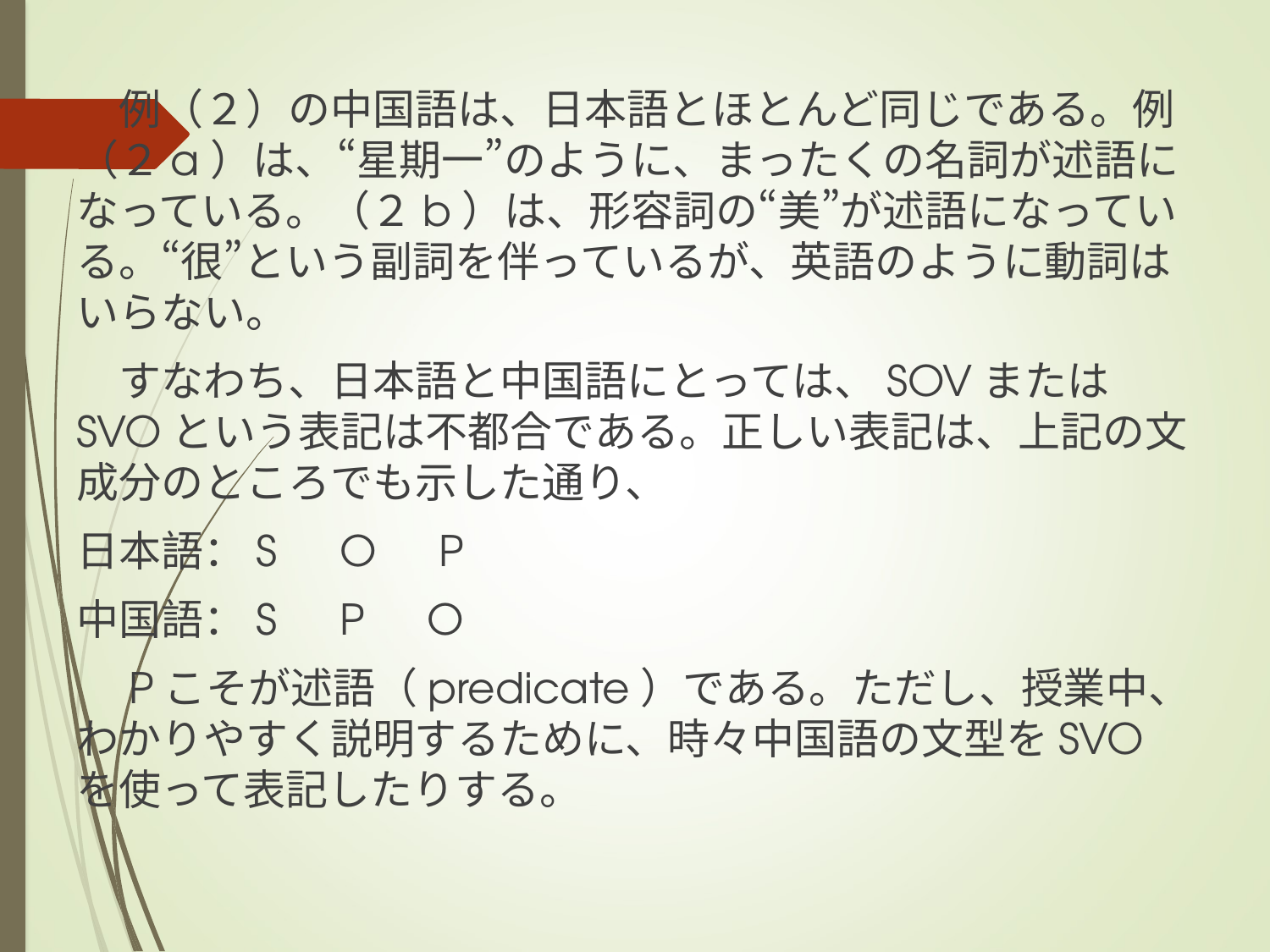

例（２）の中国語は、日本語とほとんど同じである。例（２a）は、“星期一”のように、まったくの名詞が述語になっている。（２b）は、形容詞の“美”が述語になっている。“很”という副詞を伴っているが、英語のように動詞はいらない。
　すなわち、日本語と中国語にとっては、SOVまたはSVOという表記は不都合である。正しい表記は、上記の文成分のところでも示した通り、
日本語：S　O　P
中国語：S　P　O
　Pこそが述語（predicate）である。ただし、授業中、わかりやすく説明するために、時々中国語の文型をSVOを使って表記したりする。